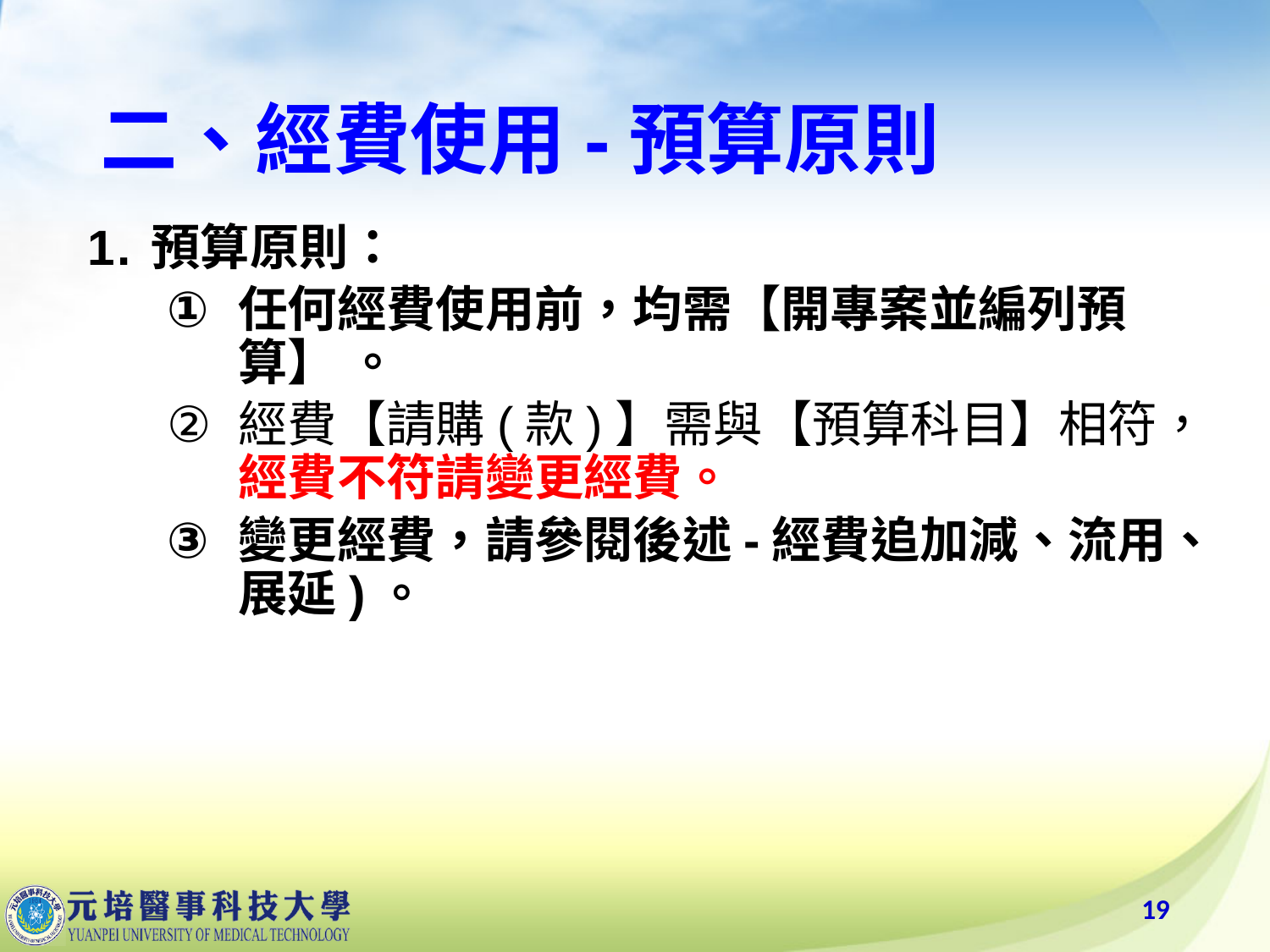

# 二、經費使用-預算原則
預算原則：
任何經費使用前，均需【開專案並編列預算】 。
經費【請購(款)】需與【預算科目】相符，經費不符請變更經費。
變更經費，請參閱後述-經費追加減、流用、展延)。

19